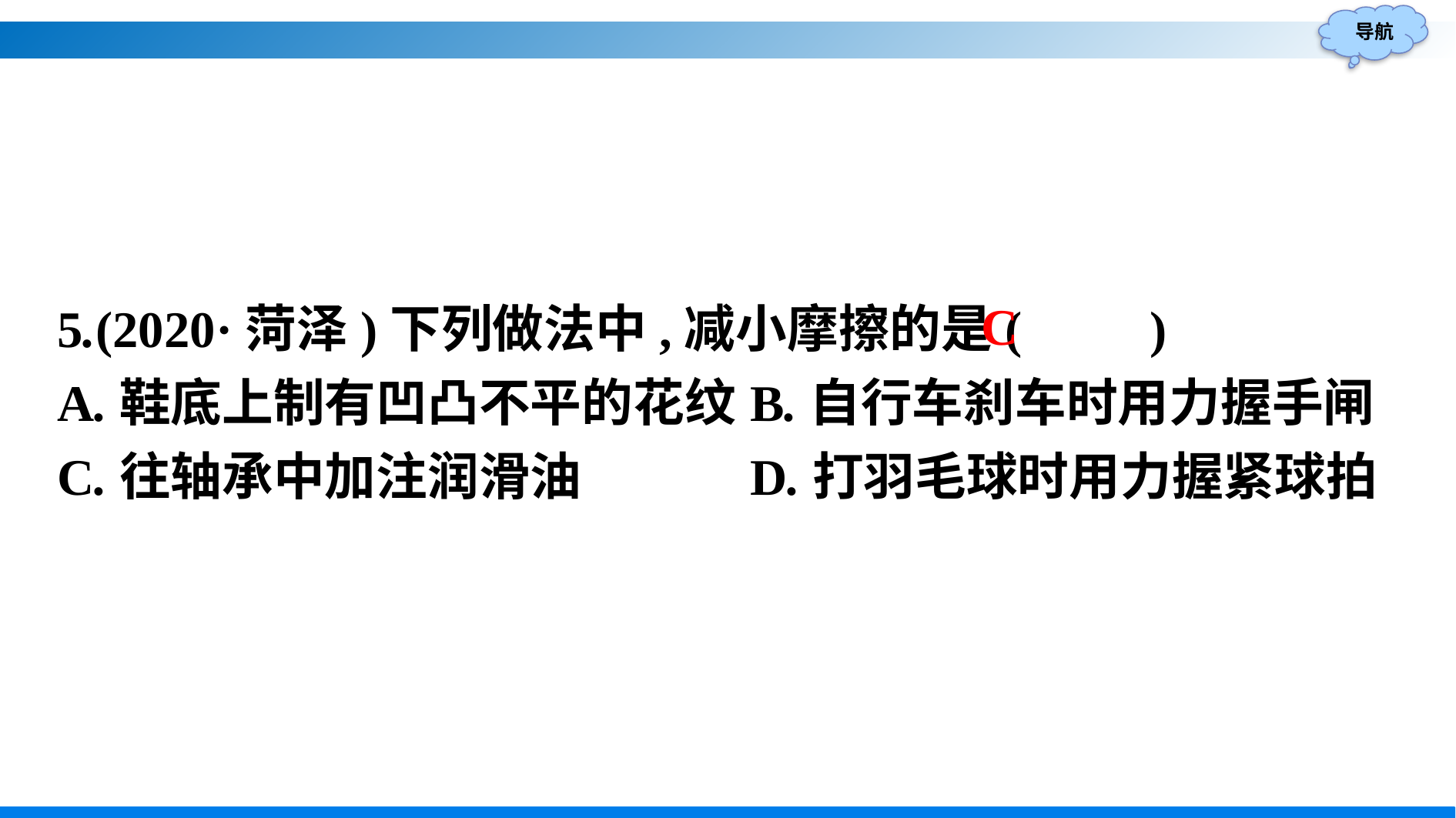

5.(2020·菏泽)下列做法中,减小摩擦的是(　　)
A.鞋底上制有凹凸不平的花纹	B.自行车刹车时用力握手闸
C.往轴承中加注润滑油		D.打羽毛球时用力握紧球拍
C